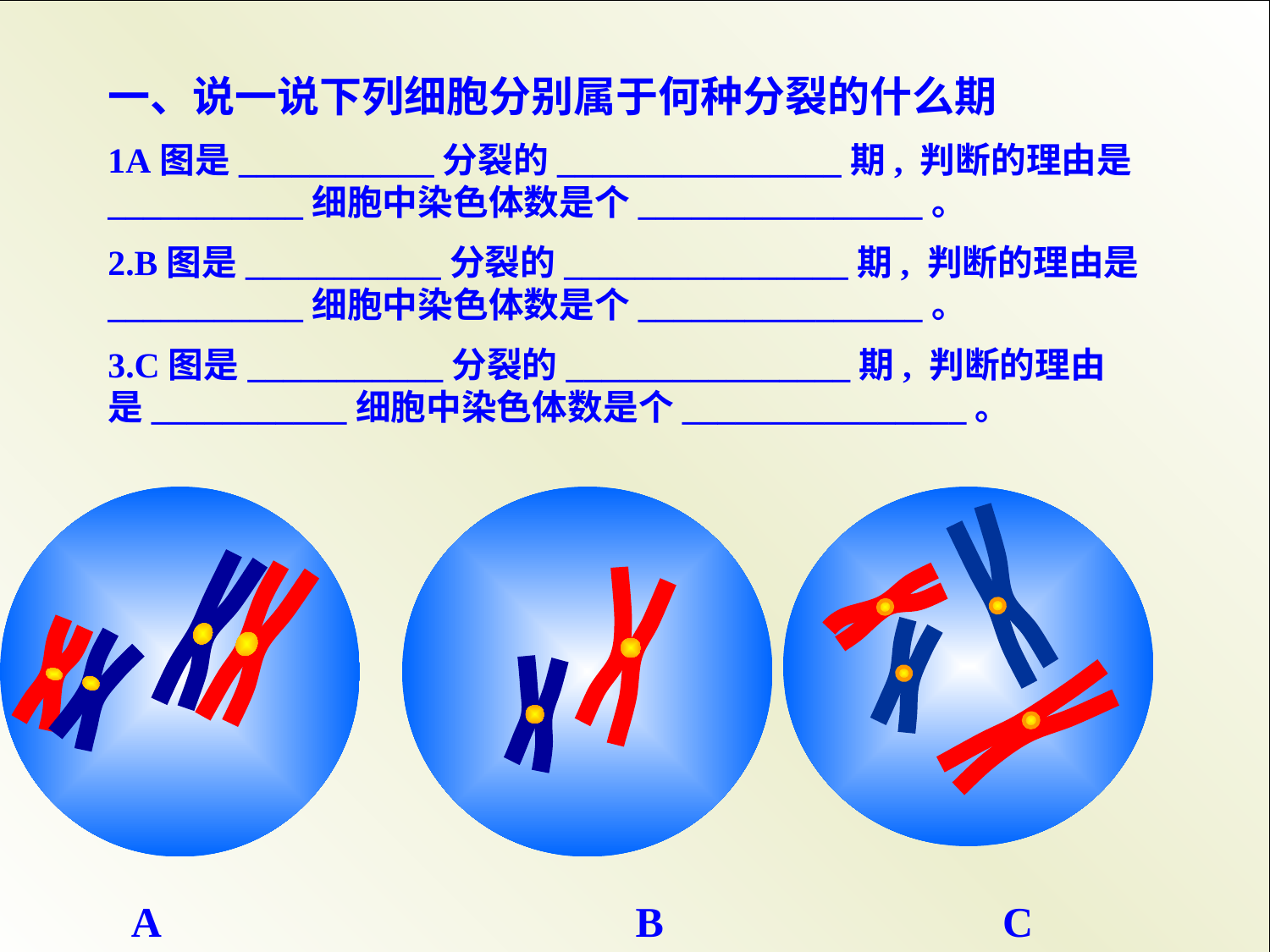

一、说一说下列细胞分别属于何种分裂的什么期
1A图是___________分裂的________________期, 判断的理由是___________细胞中染色体数是个________________。
2.B图是___________分裂的________________期, 判断的理由是___________细胞中染色体数是个________________。
3.C图是___________分裂的________________期, 判断的理由是___________细胞中染色体数是个________________。

     A                                             B                                C